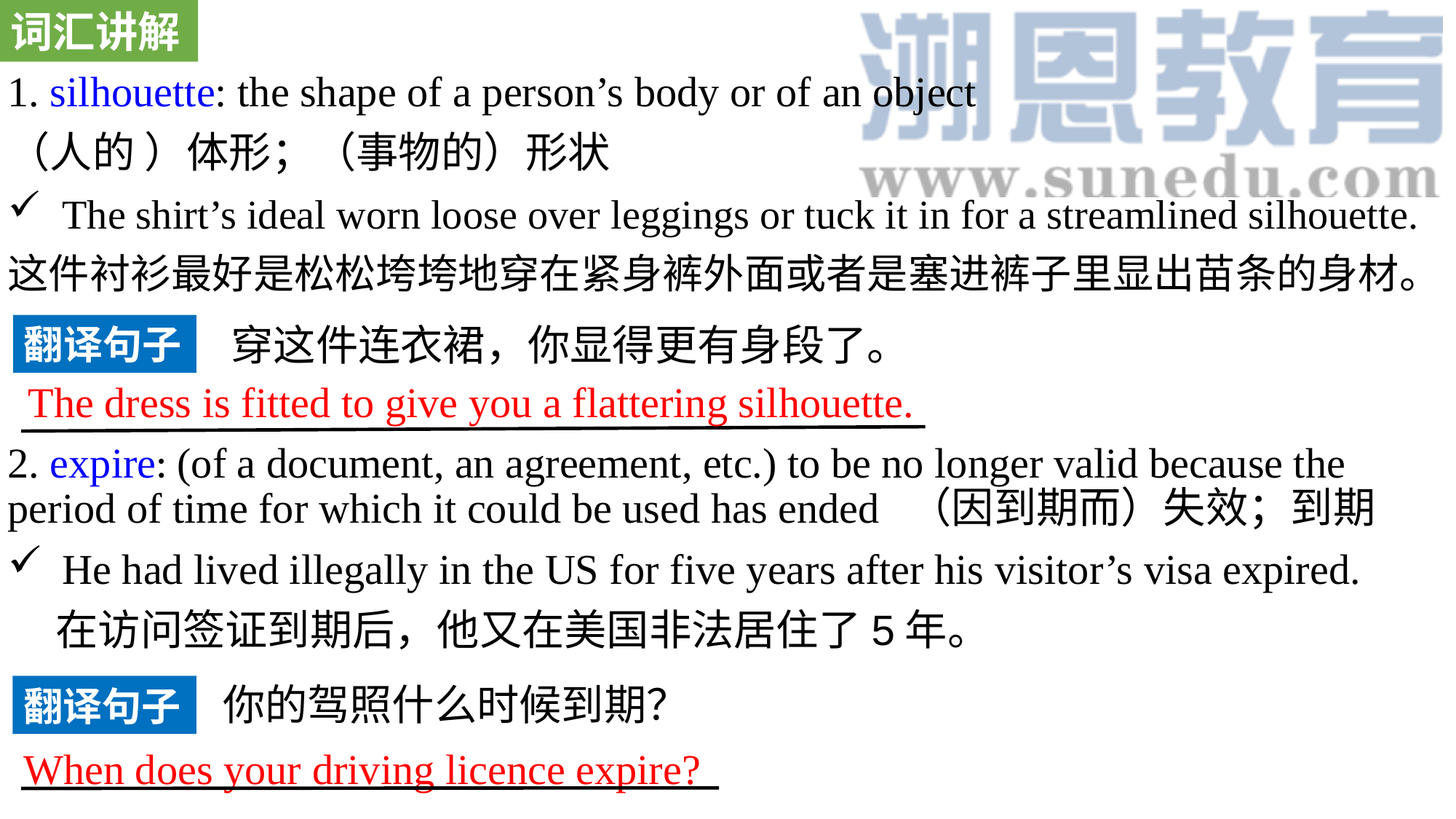

词汇讲解
1. silhouette: the shape of a person’s body or of an object
（人的 ）体形；（事物的）形状
The shirt’s ideal worn loose over leggings or tuck it in for a streamlined silhouette.
这件衬衫最好是松松垮垮地穿在紧身裤外面或者是塞进裤子里显出苗条的身材。

2. expire: (of a document, an agreement, etc.) to be no longer valid because the period of time for which it could be used has ended  （因到期而）失效；到期
He had lived illegally in the US for five years after his visitor’s visa expired.
    在访问签证到期后，他又在美国非法居住了5年。

穿这件连衣裙，你显得更有身段了。
翻译句子
The dress is fitted to give you a flattering silhouette.
你的驾照什么时候到期？
翻译句子
When does your driving licence expire?